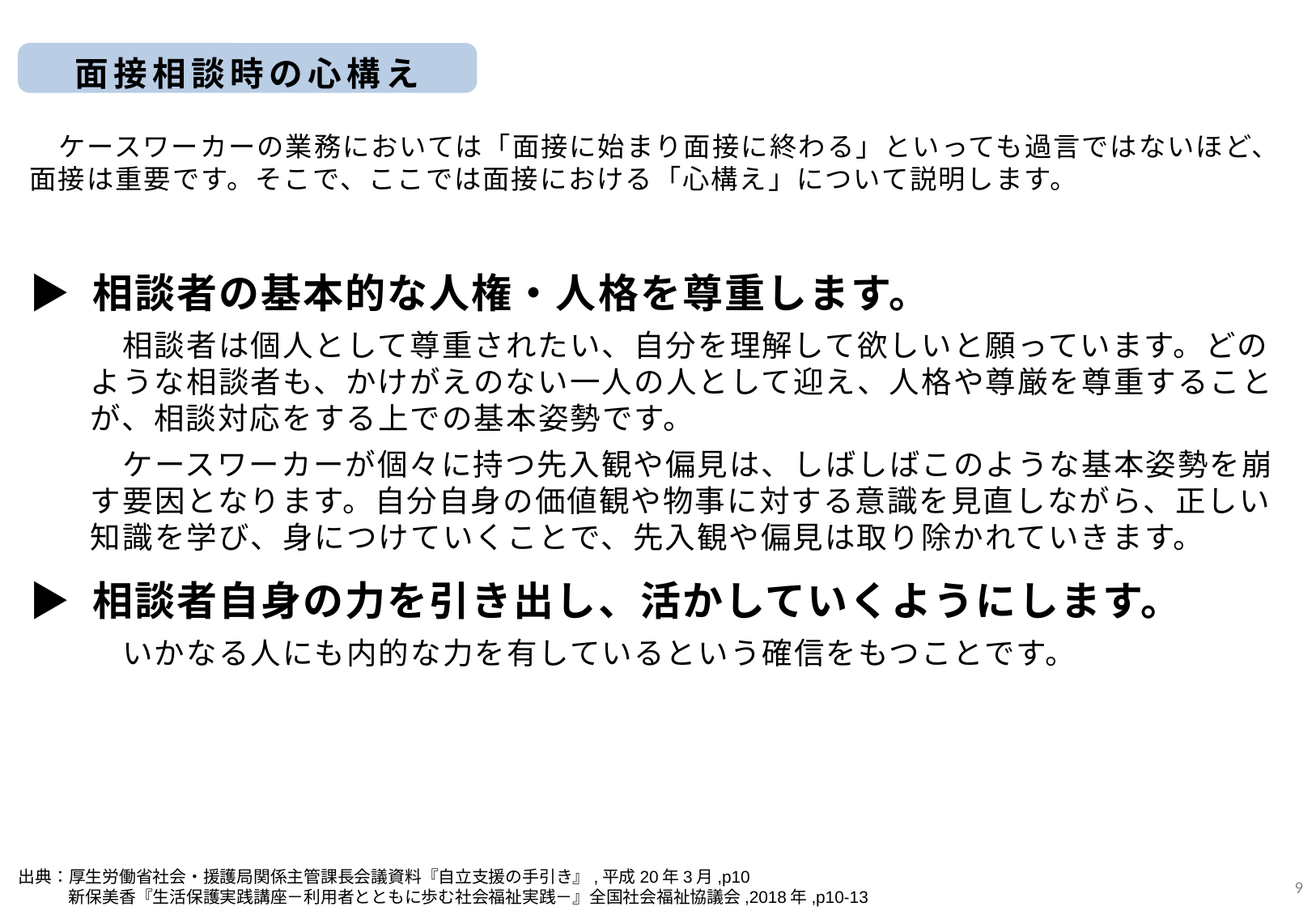

面接相談時の心構え
　ケースワーカーの業務においては「面接に始まり面接に終わる」といっても過言ではないほど、面接は重要です。そこで、ここでは面接における「心構え」について説明します。

▶ 相談者の基本的な人権・人格を尊重します。
　相談者は個人として尊重されたい、自分を理解して欲しいと願っています。どのような相談者も、かけがえのない一人の人として迎え、人格や尊厳を尊重することが、相談対応をする上での基本姿勢です。
　ケースワーカーが個々に持つ先入観や偏見は、しばしばこのような基本姿勢を崩す要因となります。自分自身の価値観や物事に対する意識を見直しながら、正しい知識を学び、身につけていくことで、先入観や偏見は取り除かれていきます。
▶ 相談者自身の力を引き出し、活かしていくようにします。
　いかなる人にも内的な力を有しているという確信をもつことです。
9
出典：厚生労働省社会・援護局関係主管課長会議資料『自立支援の手引き』,平成20年3月,p10
　　　新保美香『生活保護実践講座－利用者とともに歩む社会福祉実践－』全国社会福祉協議会,2018年,p10-13